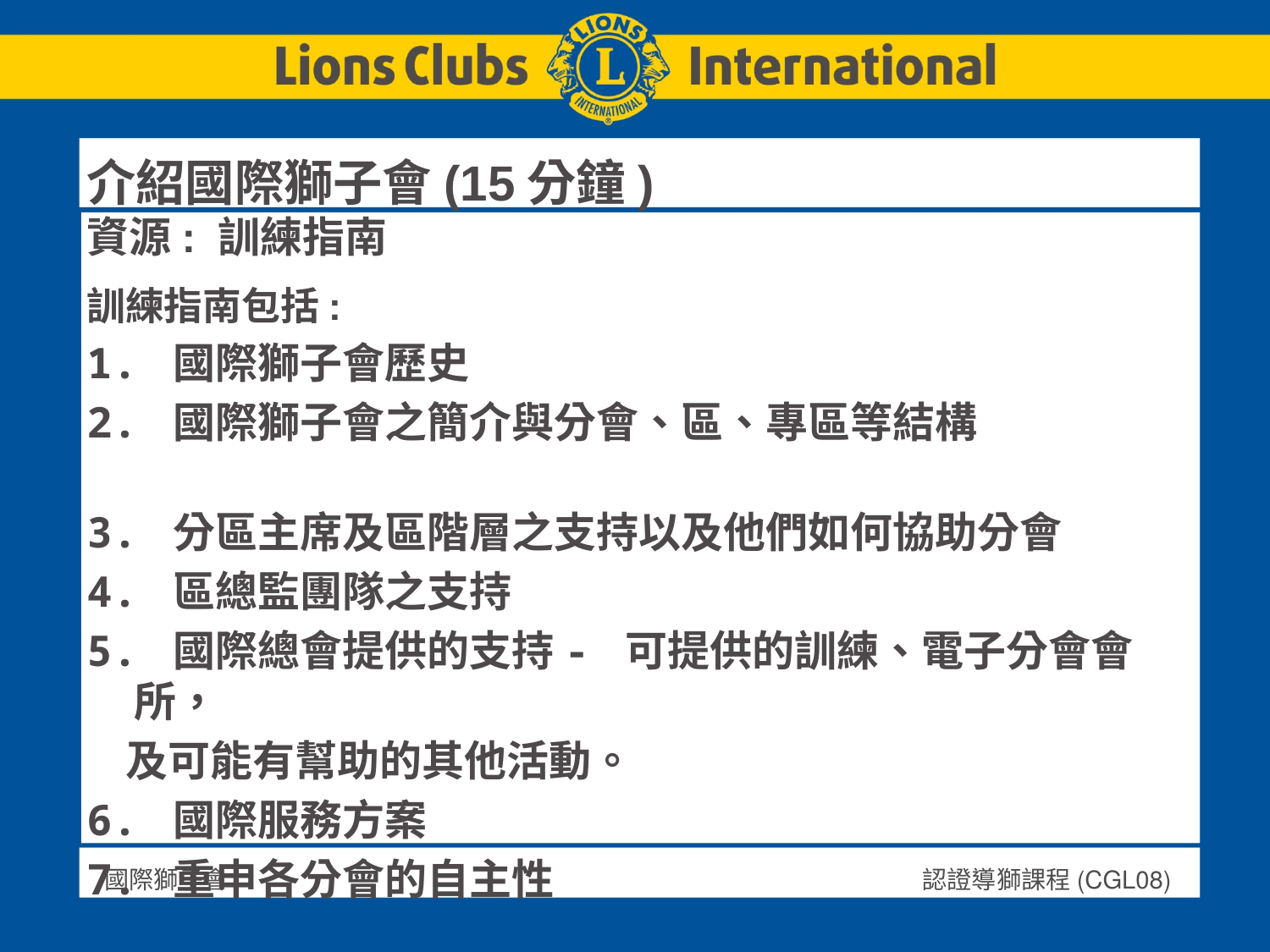

# 介紹國際獅子會(15分鐘) 資源: 訓練指南
訓練指南包括:
1. 國際獅子會歷史
2. 國際獅子會之簡介與分會、區、專區等結構
3. 分區主席及區階層之支持以及他們如何協助分會
4. 區總監團隊之支持
5. 國際總會提供的支持- 可提供的訓練、電子分會會所，
   及可能有幫助的其他活動。
6. 國際服務方案
7. 重申各分會的自主性